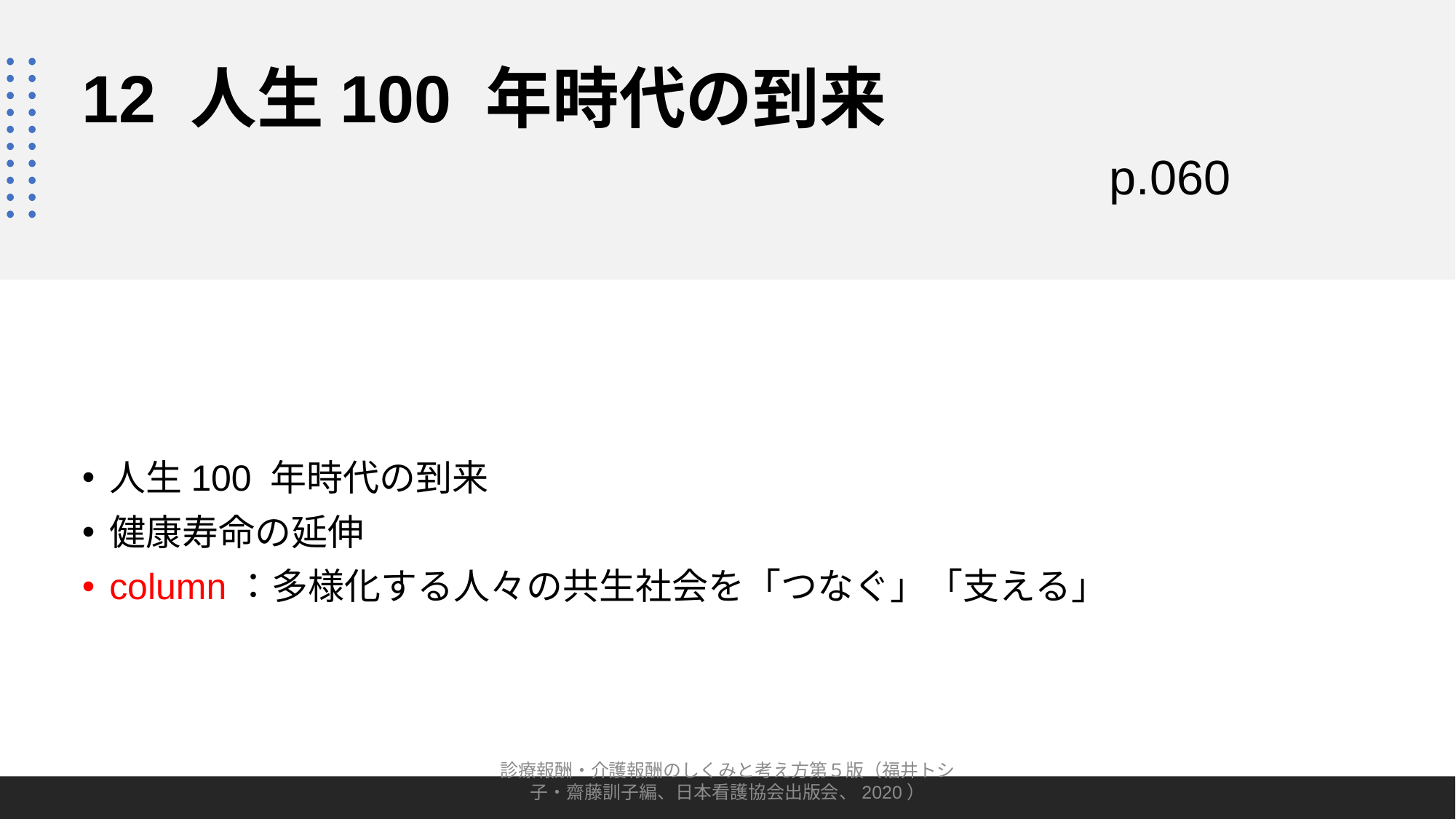

# 12 人生100 年時代の到来 p.060

人生100 年時代の到来
健康寿命の延伸
column：多様化する人々の共生社会を「つなぐ」「支える」
診療報酬・介護報酬のしくみと考え方第５版（福井トシ子・齋藤訓子編、日本看護協会出版会、2020）